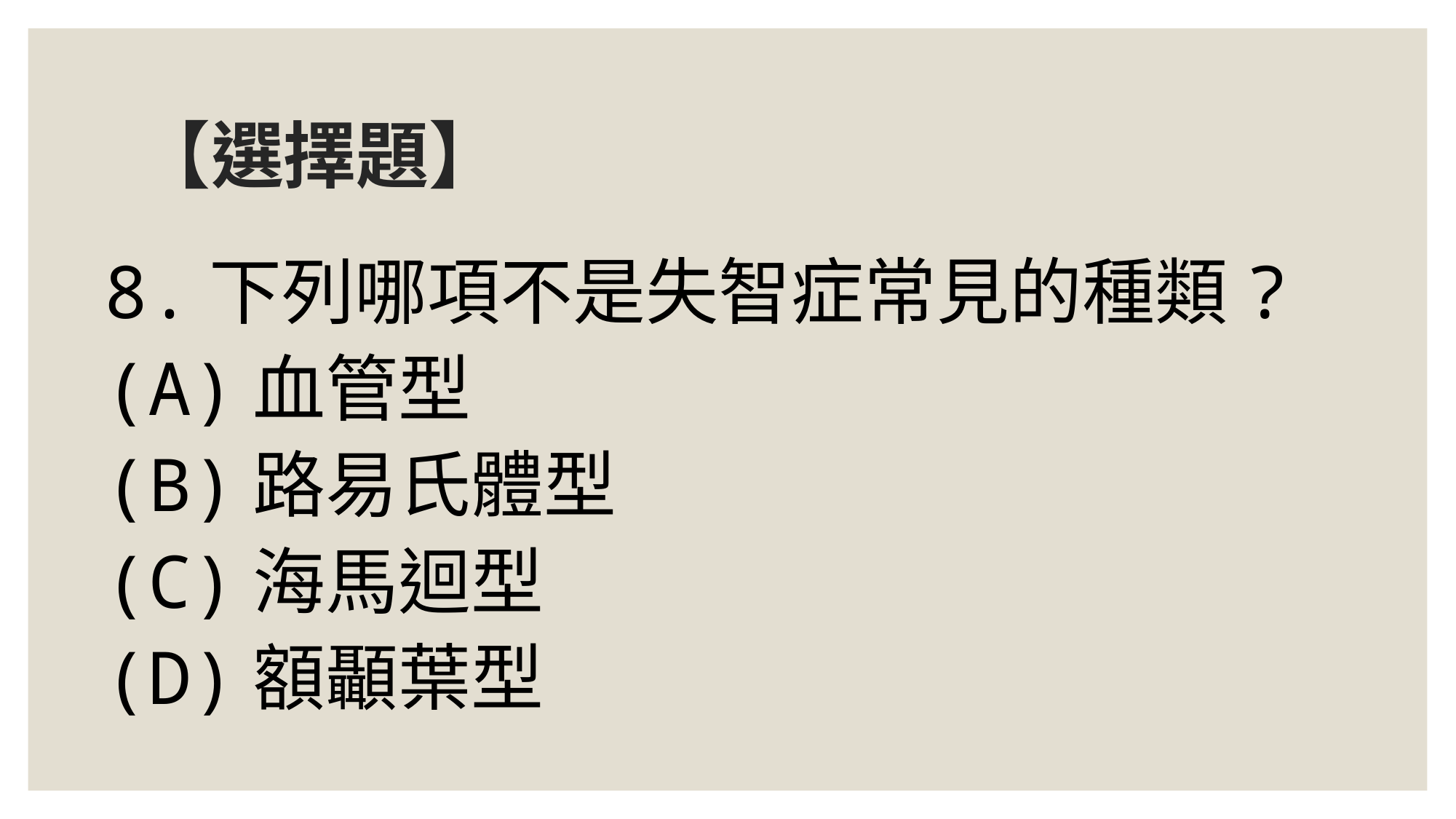

# 【選擇題】
8.下列哪項不是失智症常見的種類?
(A)血管型
(B)路易氏體型
(C)海馬迴型
(D)額顳葉型